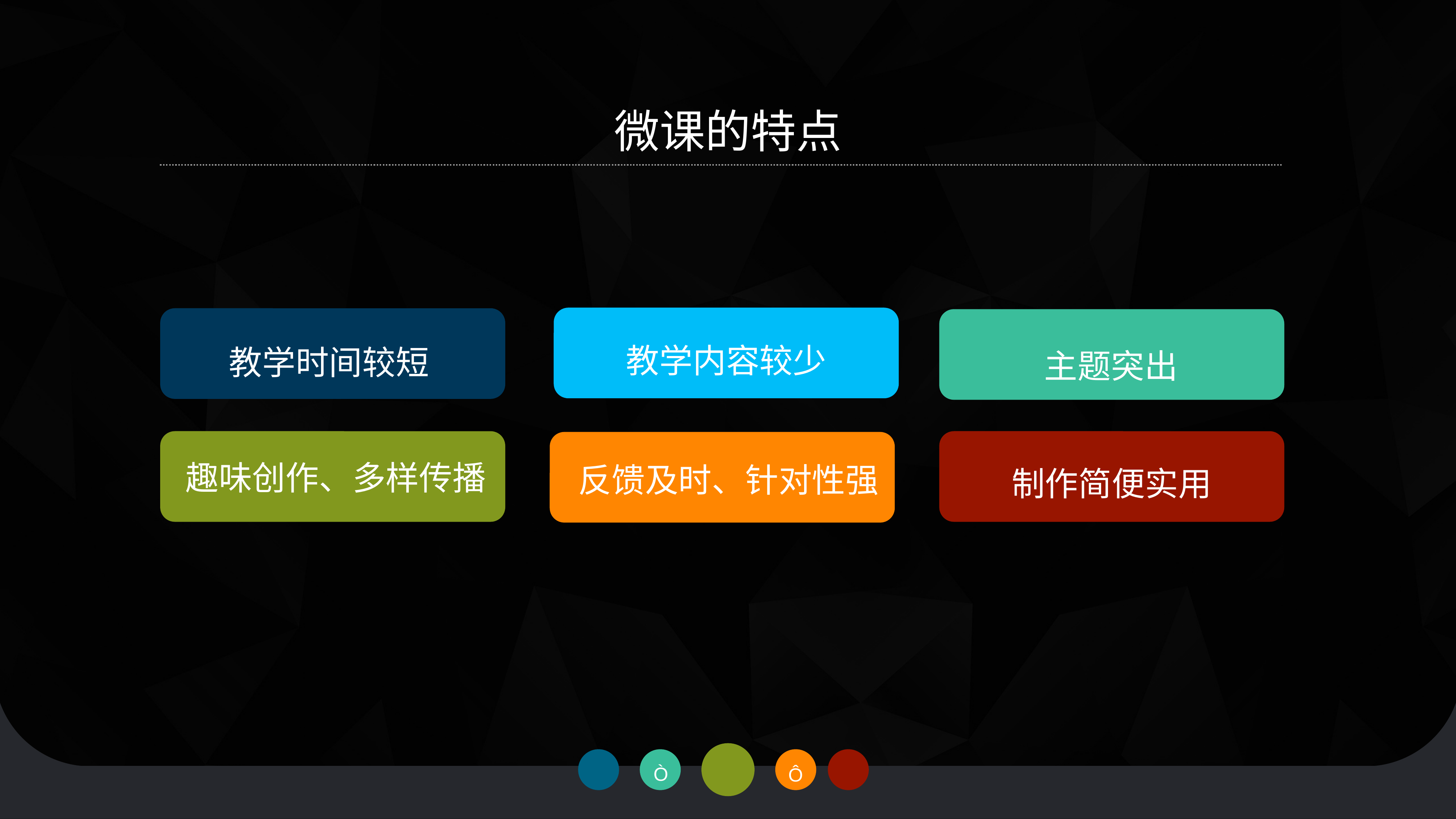

微课的特点

教学内容较少
教学时间较短

主题突出

制作简便实用

趣味创作、多样传播
反馈及时、针对性强

4